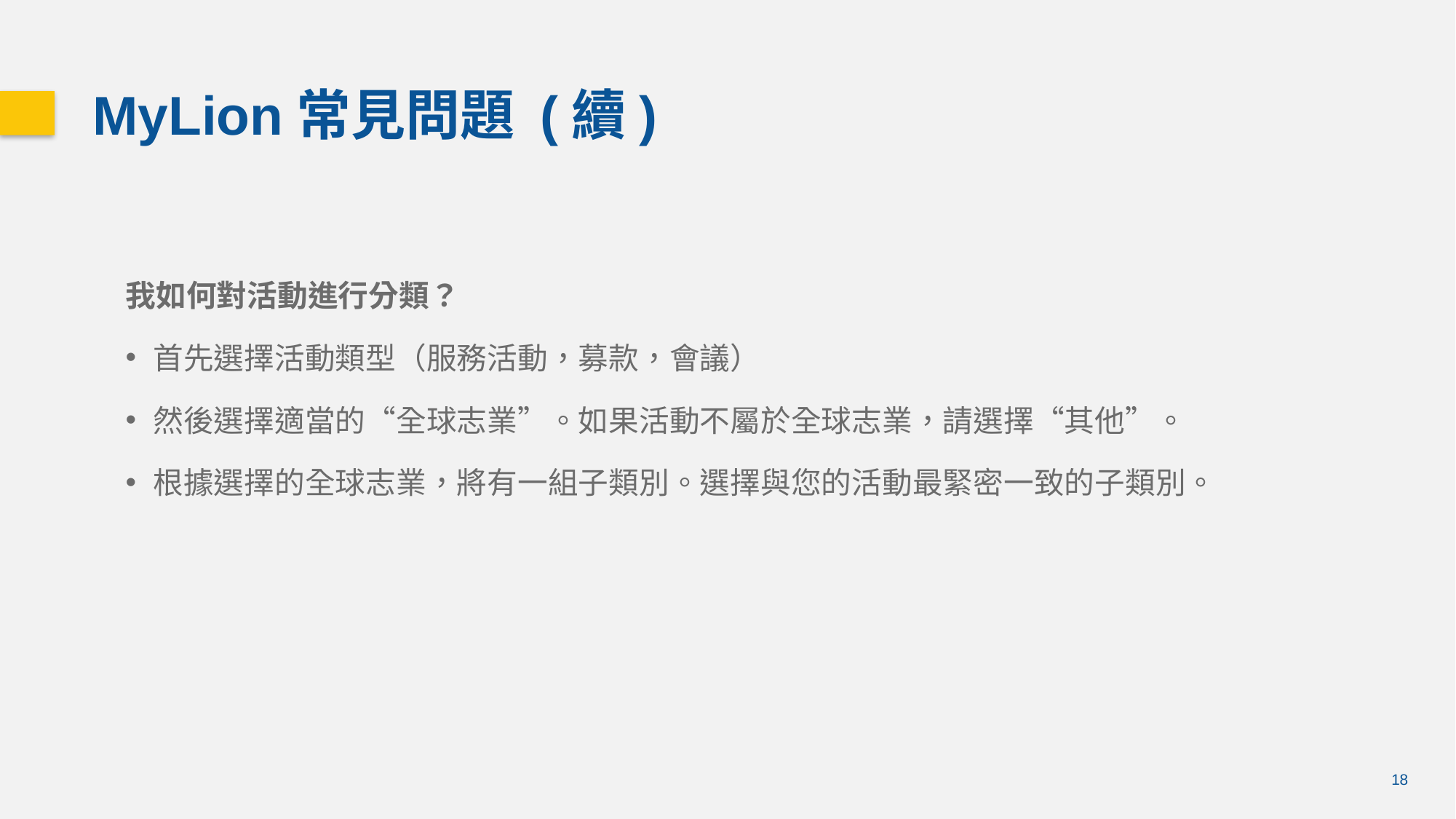

MyLion常見問題 (續)
我如何對活動進行分類？
首先選擇活動類型（服務活動，募款，會議）
然後選擇適當的“全球志業”。如果活動不屬於全球志業，請選擇“其他”。
根據選擇的全球志業，將有一組子類別。選擇與您的活動最緊密一致的子類別。